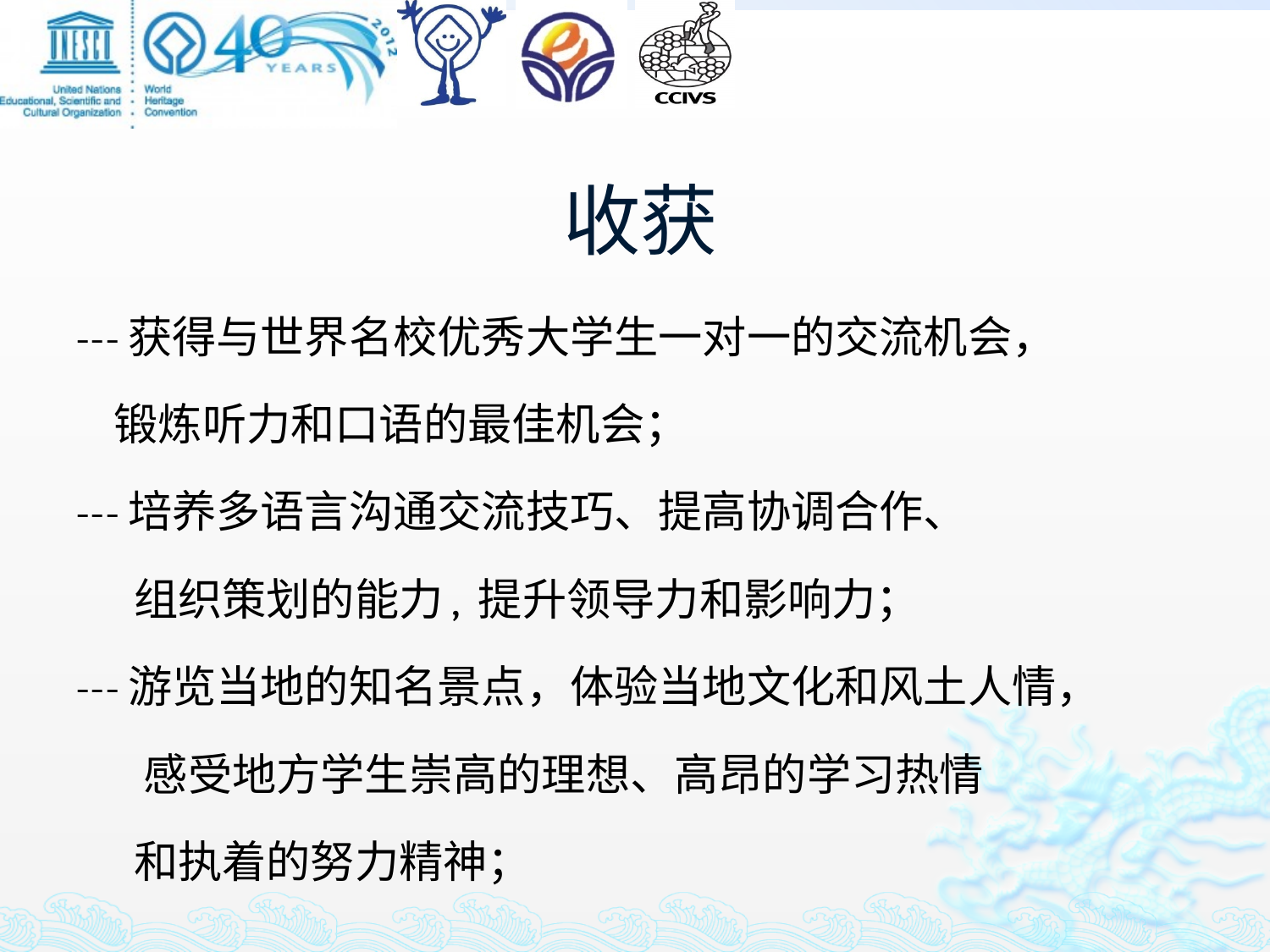

# 收获
---获得与世界名校优秀大学生一对一的交流机会，
   锻炼听力和口语的最佳机会；
---培养多语言沟通交流技巧、提高协调合作、
     组织策划的能力, 提升领导力和影响力；
---游览当地的知名景点，体验当地文化和风土人情，
      感受地方学生崇高的理想、高昂的学习热情
     和执着的努力精神；